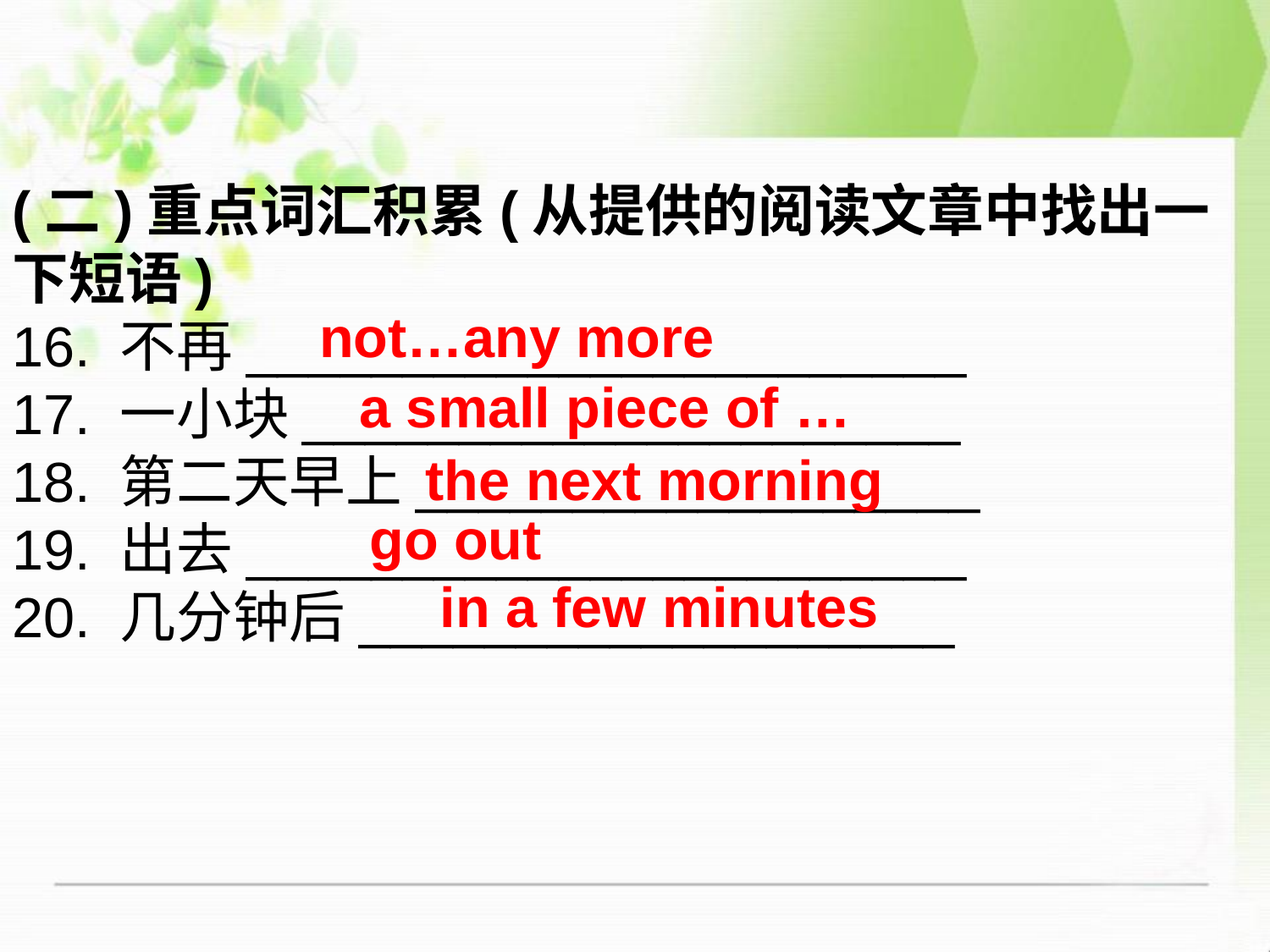

(二)重点词汇积累(从提供的阅读文章中找出一下短语)
16. 不再_______________________
17. 一小块_____________________
18. 第二天早上__________________
19. 出去_______________________
20. 几分钟后___________________
not…any more
a small piece of …
the next morning
go out
in a few minutes